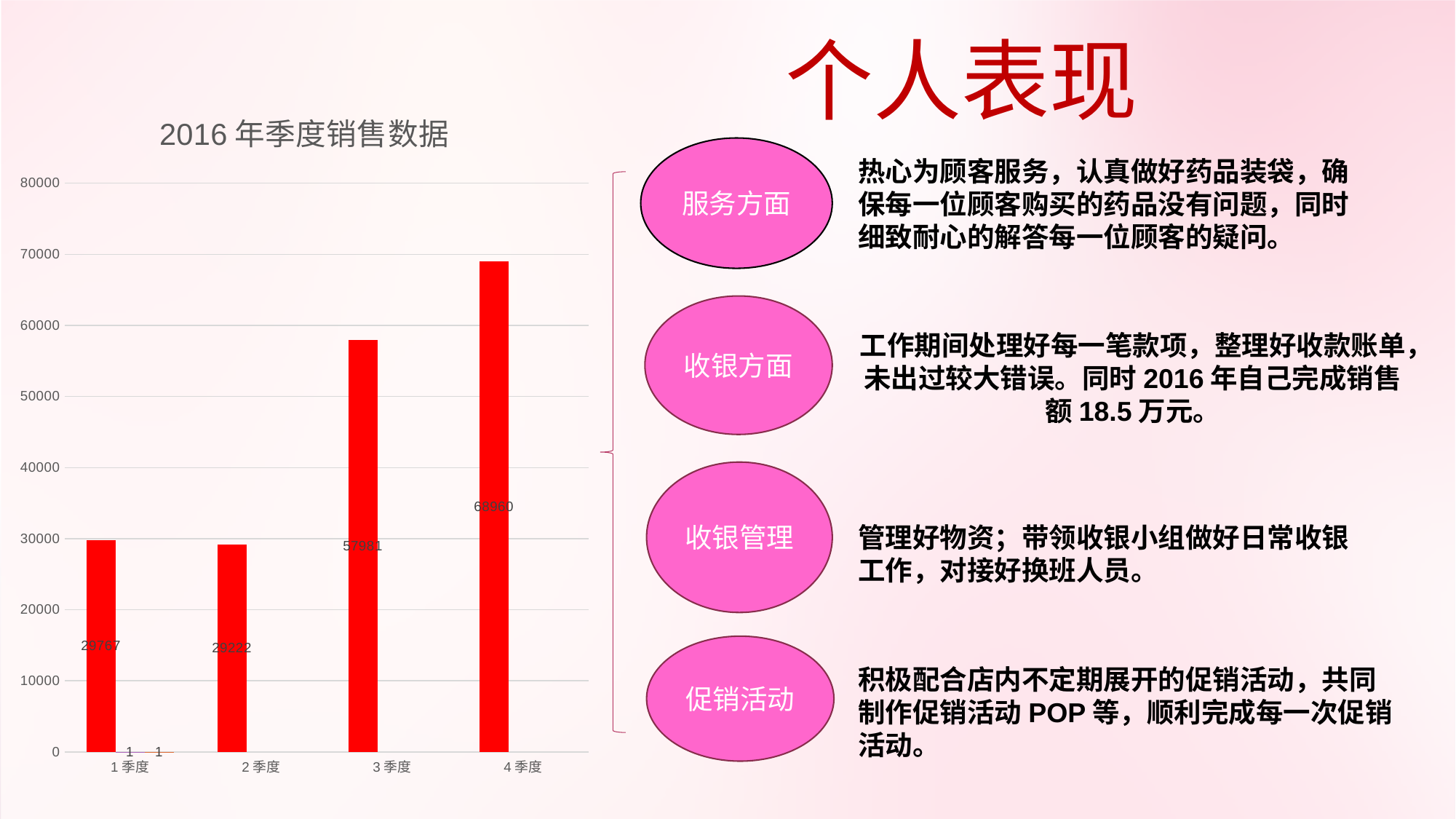

# 个人表现

[unsupported chart]

服务方面
热心为顾客服务，认真做好药品装袋，确保每一位顾客购买的药品没有问题，同时细致耐心的解答每一位顾客的疑问。

收银方面
工作期间处理好每一笔款项，整理好收款账单，未出过较大错误。同时2016年自己完成销售额18.5万元。
收银管理
管理好物资；带领收银小组做好日常收银工作，对接好换班人员。
促销活动
积极配合店内不定期展开的促销活动，共同制作促销活动POP等，顺利完成每一次促销活动。